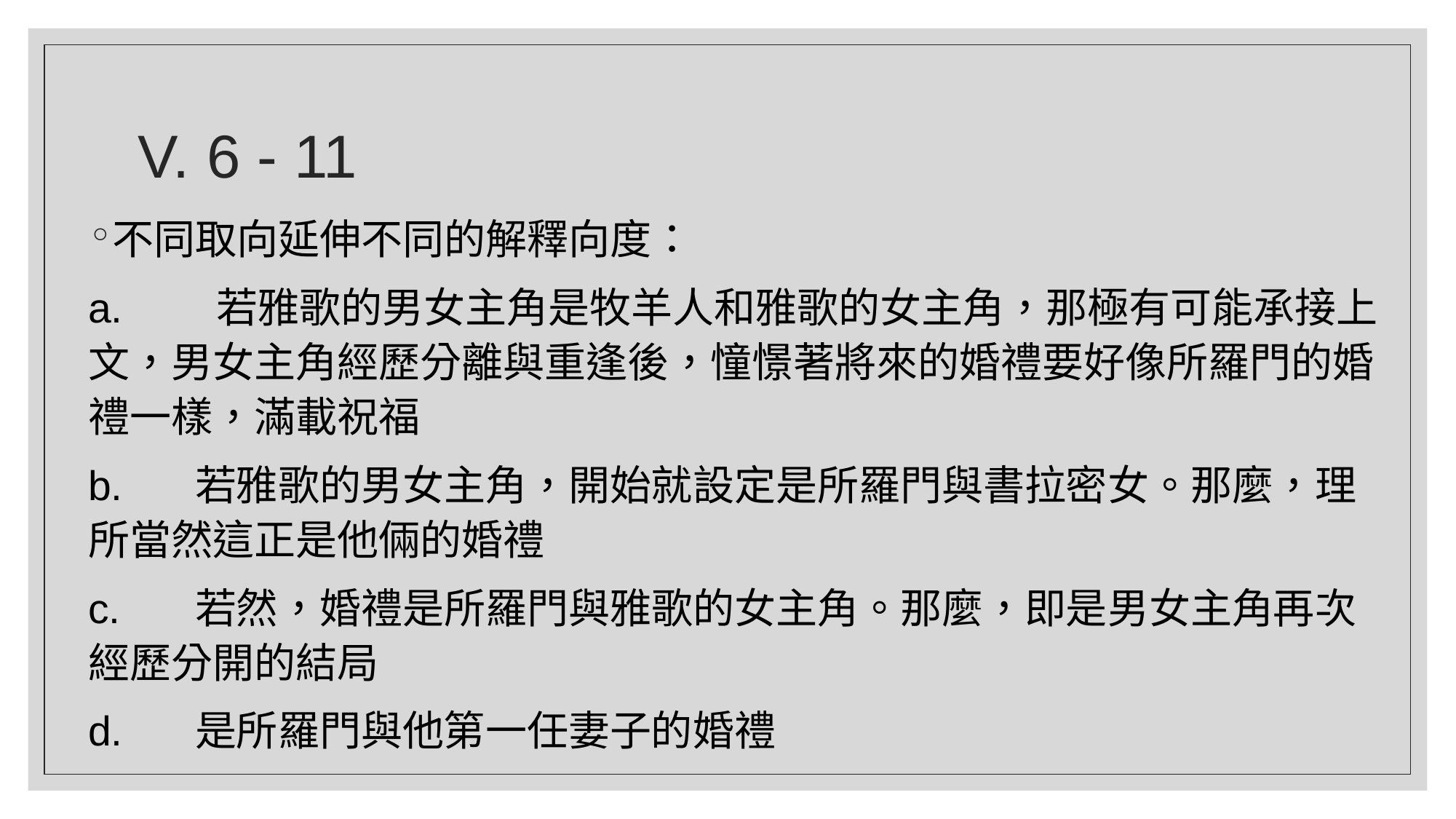

# V. 6 - 11
不同取向延伸不同的解釋向度：
a.	 若雅歌的男女主角是牧羊人和雅歌的女主角，那極有可能承接上文，男女主角經歷分離與重逢後，憧憬著將來的婚禮要好像所羅門的婚禮一樣，滿載祝福
b.	若雅歌的男女主角，開始就設定是所羅門與書拉密女。那麼，理所當然這正是他倆的婚禮
c.	若然，婚禮是所羅門與雅歌的女主角。那麼，即是男女主角再次經歷分開的結局
d.	是所羅門與他第一任妻子的婚禮